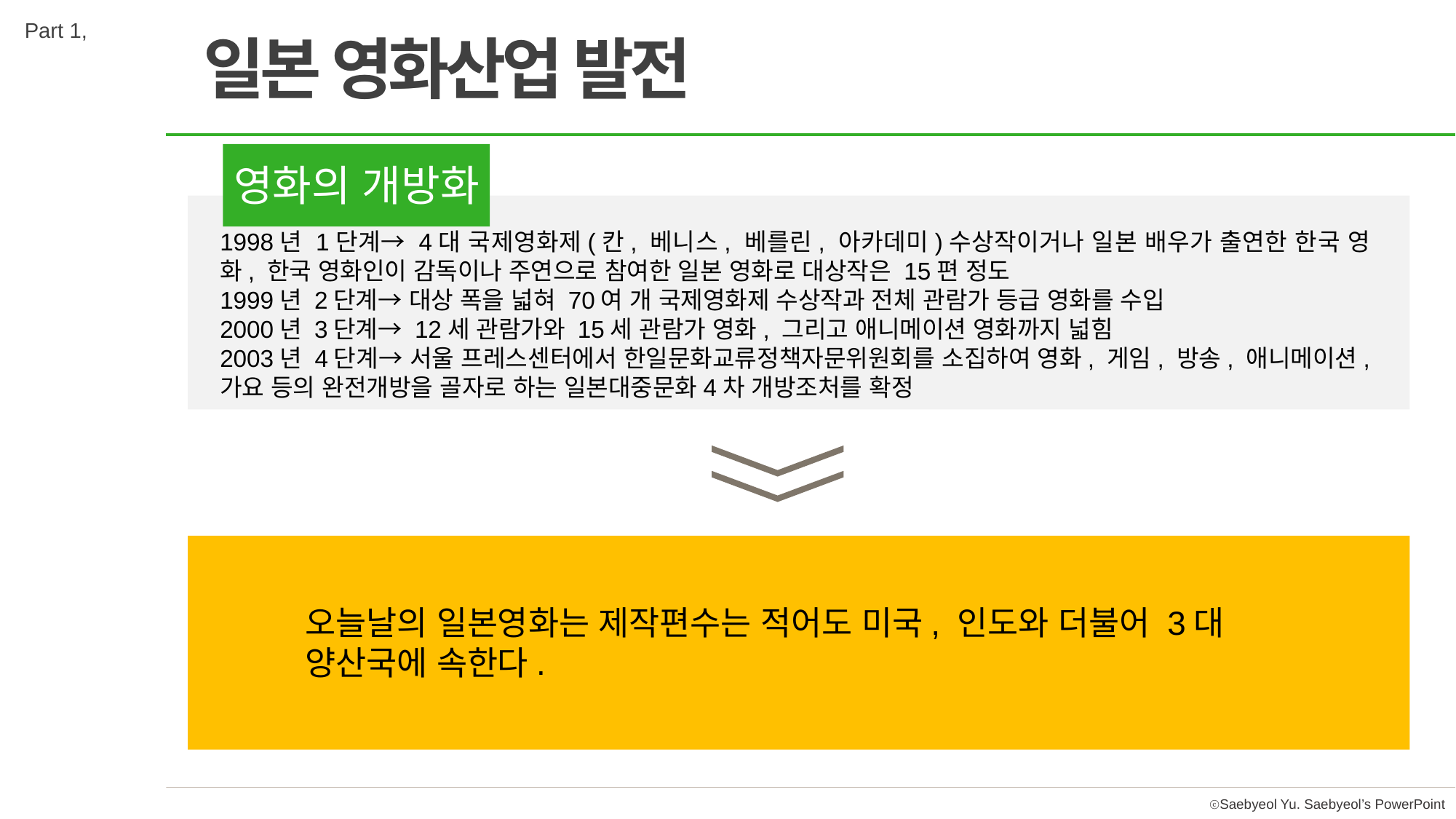

Part 1,
일본 영화산업 발전

영화의 개방화

1998년 1단계→ 4대 국제영화제(칸, 베니스, 베를린, 아카데미)수상작이거나 일본 배우가 출연한 한국 영화, 한국 영화인이 감독이나 주연으로 참여한 일본 영화로 대상작은 15편 정도
1999년 2단계→ 대상 폭을 넓혀 70여 개 국제영화제 수상작과 전체 관람가 등급 영화를 수입
2000년 3단계→ 12세 관람가와 15세 관람가 영화, 그리고 애니메이션 영화까지 넓힘
2003년 4단계→ 서울 프레스센터에서 한일문화교류정책자문위원회를 소집하여 영화, 게임, 방송, 애니메이션, 가요 등의 완전개방을 골자로 하는 일본대중문화4차 개방조처를 확정

오늘날의 일본영화는 제작편수는 적어도 미국, 인도와 더불어 3대 양산국에 속한다.